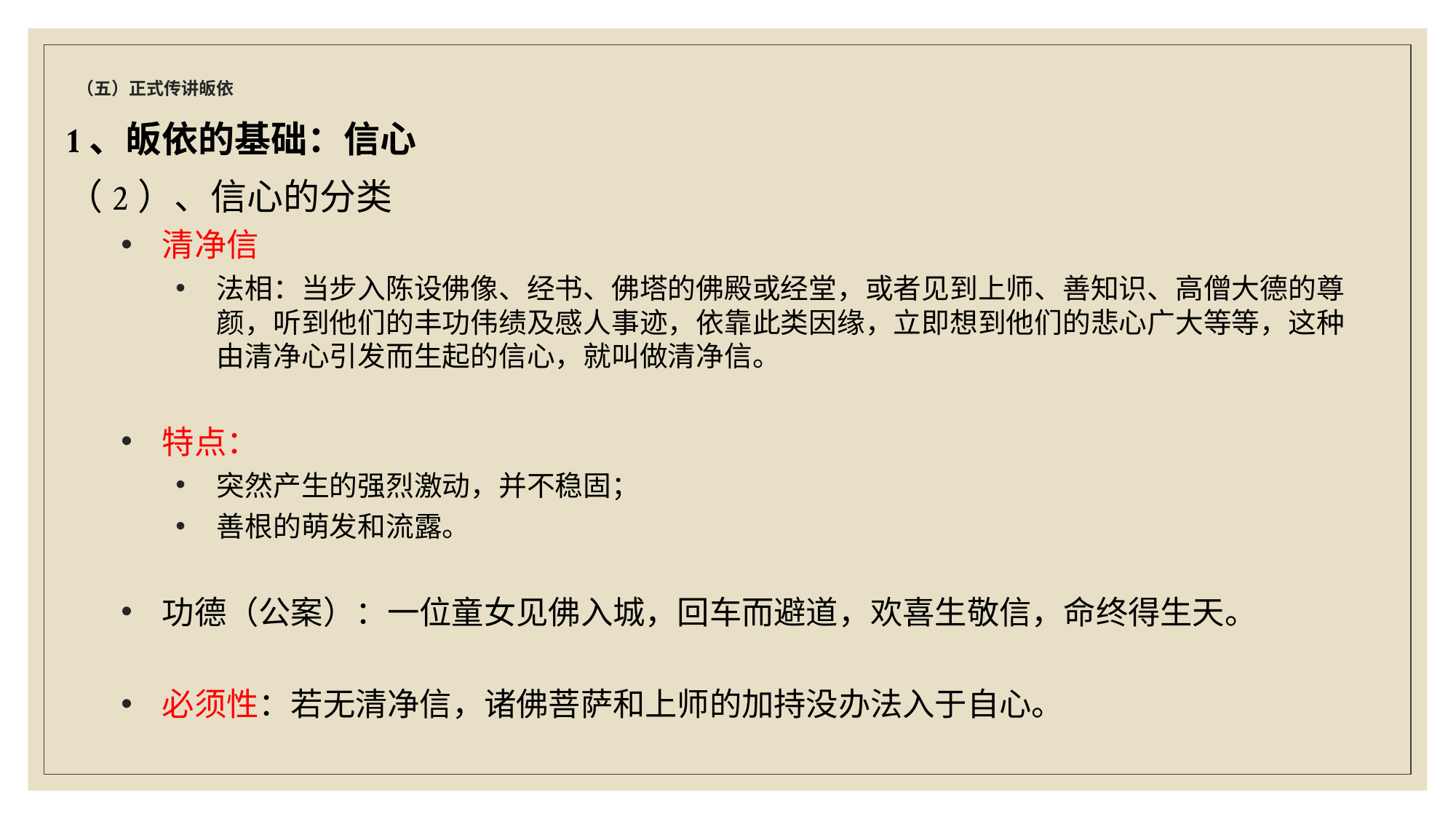

# （五）正式传讲皈依
1、皈依的基础：信心
（2）、信心的分类
清净信
法相：当步入陈设佛像、经书、佛塔的佛殿或经堂，或者见到上师、善知识、高僧大德的尊颜，听到他们的丰功伟绩及感人事迹，依靠此类因缘，立即想到他们的悲心广大等等，这种由清净心引发而生起的信心，就叫做清净信。

特点：
突然产生的强烈激动，并不稳固；
善根的萌发和流露。

功德（公案）：一位童女见佛入城，回车而避道，欢喜生敬信，命终得生天。

必须性：若无清净信，诸佛菩萨和上师的加持没办法入于自心。